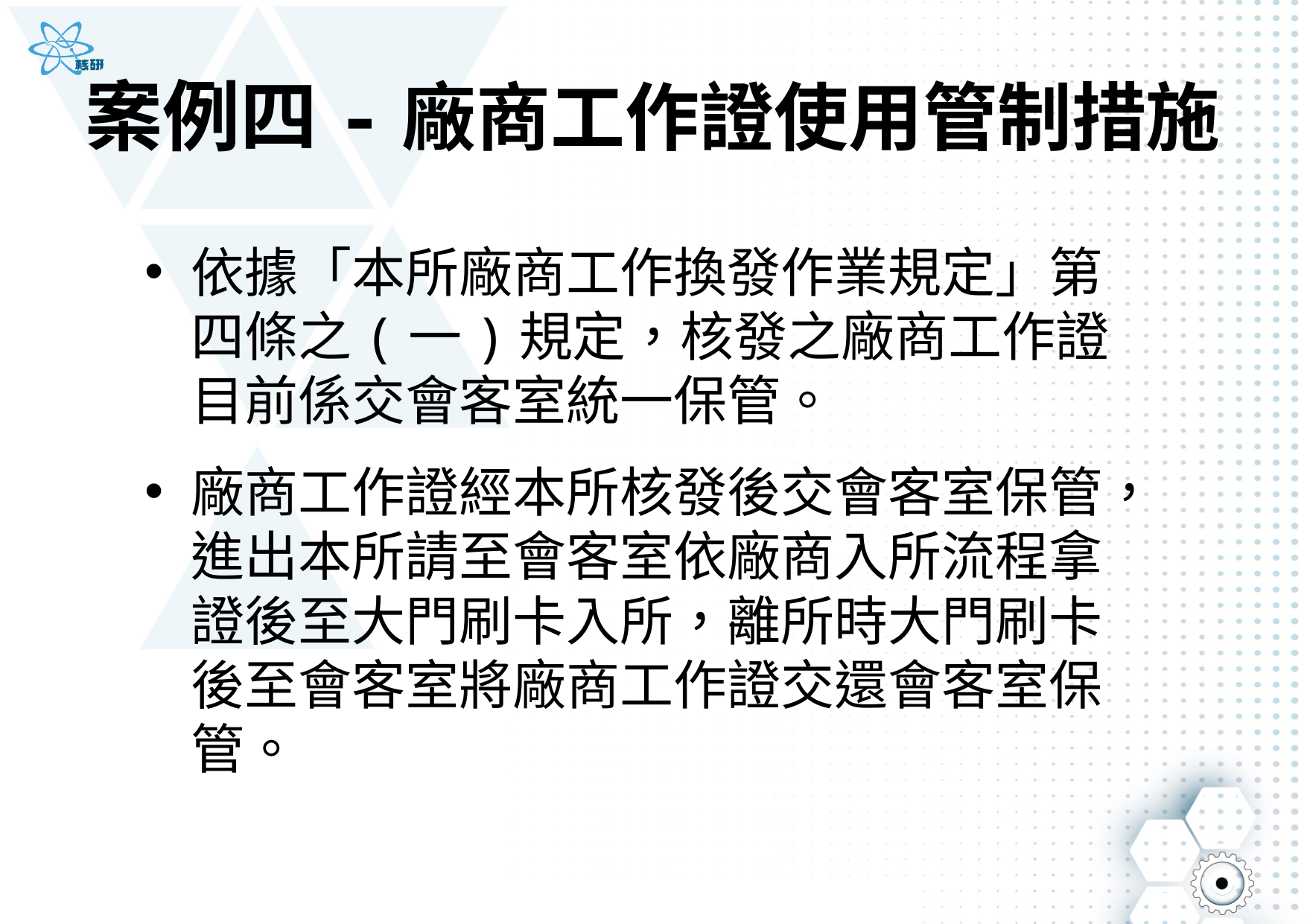

# 案例四-廠商工作證使用管制措施
依據「本所廠商工作換發作業規定」第四條之(一)規定，核發之廠商工作證目前係交會客室統一保管。
廠商工作證經本所核發後交會客室保管，進出本所請至會客室依廠商入所流程拿證後至大門刷卡入所，離所時大門刷卡後至會客室將廠商工作證交還會客室保管。